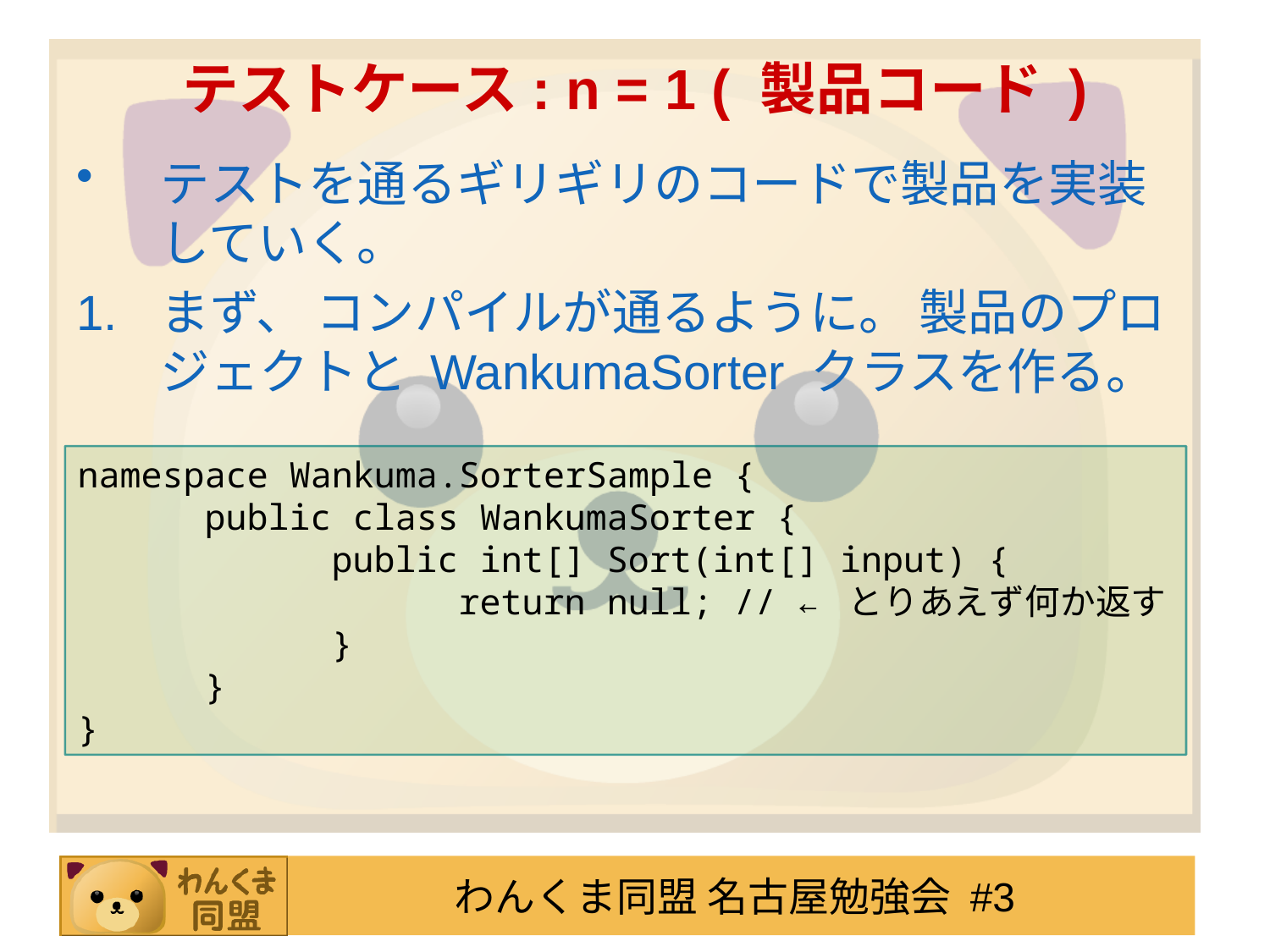

# テストケース: n = 1 ( 製品コード )
テストを通るギリギリのコードで製品を実装していく。
まず、 コンパイルが通るように。 製品のプロジェクトと WankumaSorter クラスを作る。
namespace Wankuma.SorterSample {
	public class WankumaSorter {
		public int[] Sort(int[] input) {
			return null; // ← とりあえず何か返す
		}
	}
}